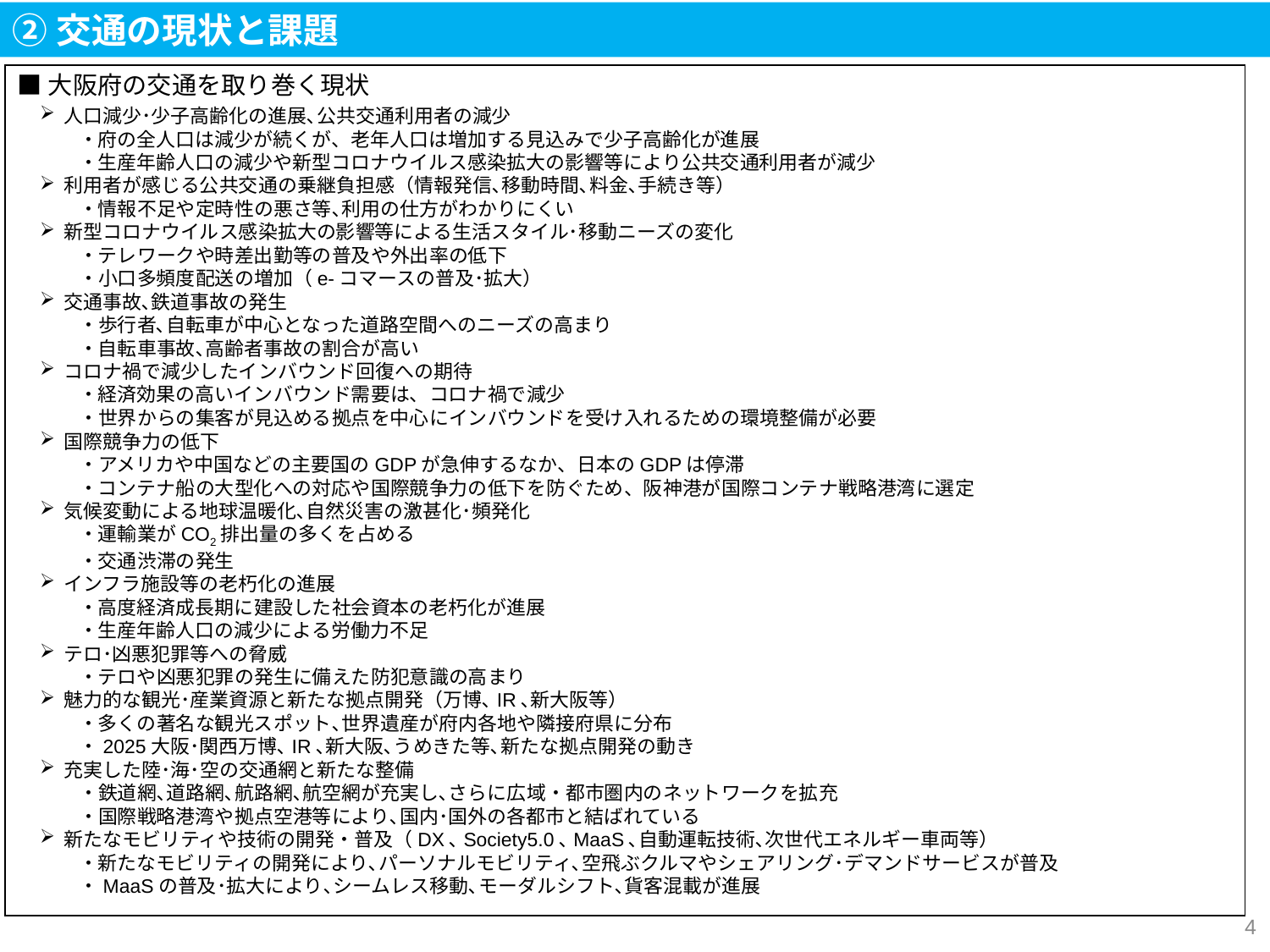

②交通の現状と課題

■大阪府の交通を取り巻く現状
人口減少･少子高齢化の進展､公共交通利用者の減少
　　・府の全人口は減少が続くが、老年人口は増加する見込みで少子高齢化が進展
　　・生産年齢人口の減少や新型コロナウイルス感染拡大の影響等により公共交通利用者が減少
利用者が感じる公共交通の乗継負担感（情報発信､移動時間､料金､手続き等）
　　・情報不足や定時性の悪さ等､利用の仕方がわかりにくい
新型コロナウイルス感染拡大の影響等による生活スタイル･移動ニーズの変化
　　・テレワークや時差出勤等の普及や外出率の低下
　　・小口多頻度配送の増加（e-コマースの普及･拡大）
交通事故､鉄道事故の発生
　　・歩行者､自転車が中心となった道路空間へのニーズの高まり
　　・自転車事故､高齢者事故の割合が高い
コロナ禍で減少したインバウンド回復への期待
　　・経済効果の高いインバウンド需要は、コロナ禍で減少
　　・世界からの集客が見込める拠点を中心にインバウンドを受け入れるための環境整備が必要
国際競争力の低下
　　・アメリカや中国などの主要国のGDPが急伸するなか、日本のGDPは停滞
　　・コンテナ船の大型化への対応や国際競争力の低下を防ぐため、阪神港が国際コンテナ戦略港湾に選定
気候変動による地球温暖化､自然災害の激甚化･頻発化
　　・運輸業がCO2排出量の多くを占める
　　・交通渋滞の発生
インフラ施設等の老朽化の進展
　　・高度経済成長期に建設した社会資本の老朽化が進展
　　・生産年齢人口の減少による労働力不足
テロ･凶悪犯罪等への脅威
　　・テロや凶悪犯罪の発生に備えた防犯意識の高まり
魅力的な観光･産業資源と新たな拠点開発（万博､IR､新大阪等）
　　・多くの著名な観光スポット､世界遺産が府内各地や隣接府県に分布
　　・2025大阪･関西万博､IR､新大阪､うめきた等､新たな拠点開発の動き
充実した陸･海･空の交通網と新たな整備
　　・鉄道網､道路網､航路網､航空網が充実し､さらに広域・都市圏内のネットワークを拡充
　　・国際戦略港湾や拠点空港等により､国内･国外の各都市と結ばれている
新たなモビリティや技術の開発・普及（DX､Society5.0､MaaS､自動運転技術､次世代エネルギー車両等）
　　・新たなモビリティの開発により､パーソナルモビリティ､空飛ぶクルマやシェアリング･デマンドサービスが普及
　　・MaaSの普及･拡大により､シームレス移動､モーダルシフト､貨客混載が進展

4